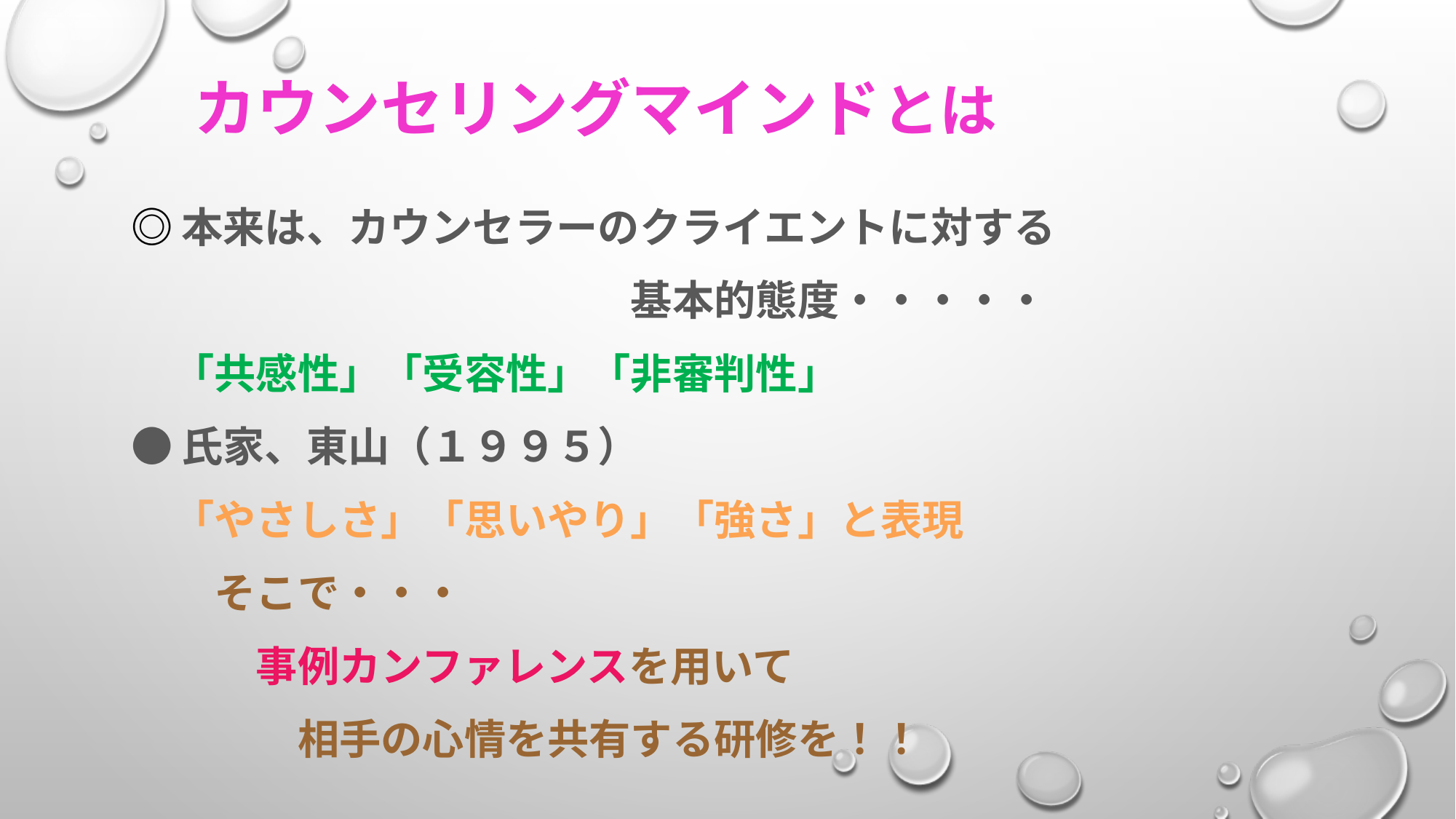

カウンセリングマインドとは

◎本来は、カウンセラーのクライエントに対する
　　　　　　　　　　　　基本的態度・・・・・
　「共感性」「受容性」「非審判性」
●氏家、東山（１９９５）
　「やさしさ」「思いやり」「強さ」と表現
　　そこで・・・
　　　事例カンファレンスを用いて
　　　　相手の心情を共有する研修を！！